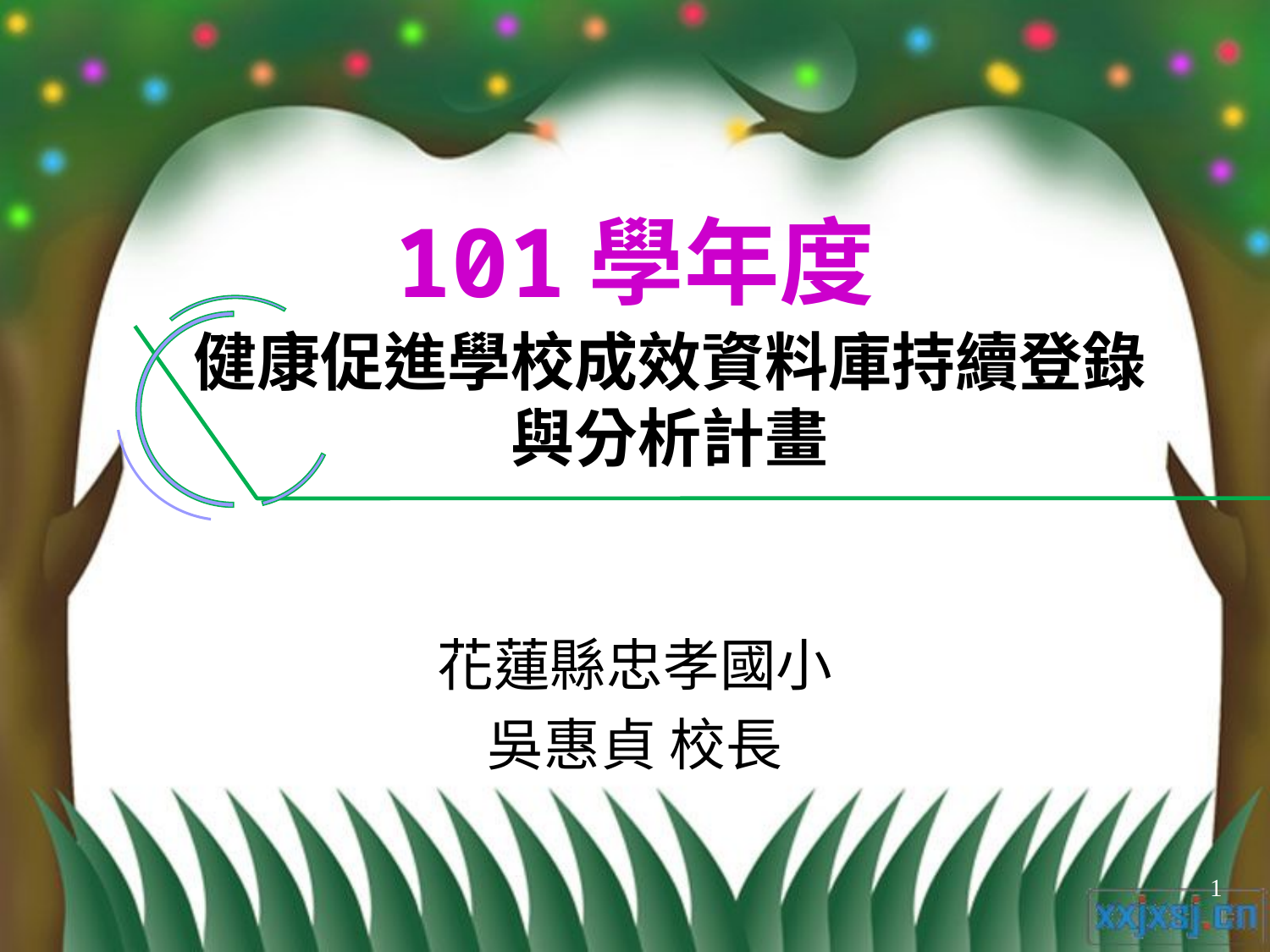

101學年度
# 健康促進學校成效資料庫持續登錄與分析計畫
花蓮縣忠孝國小
吳惠貞 校長
1